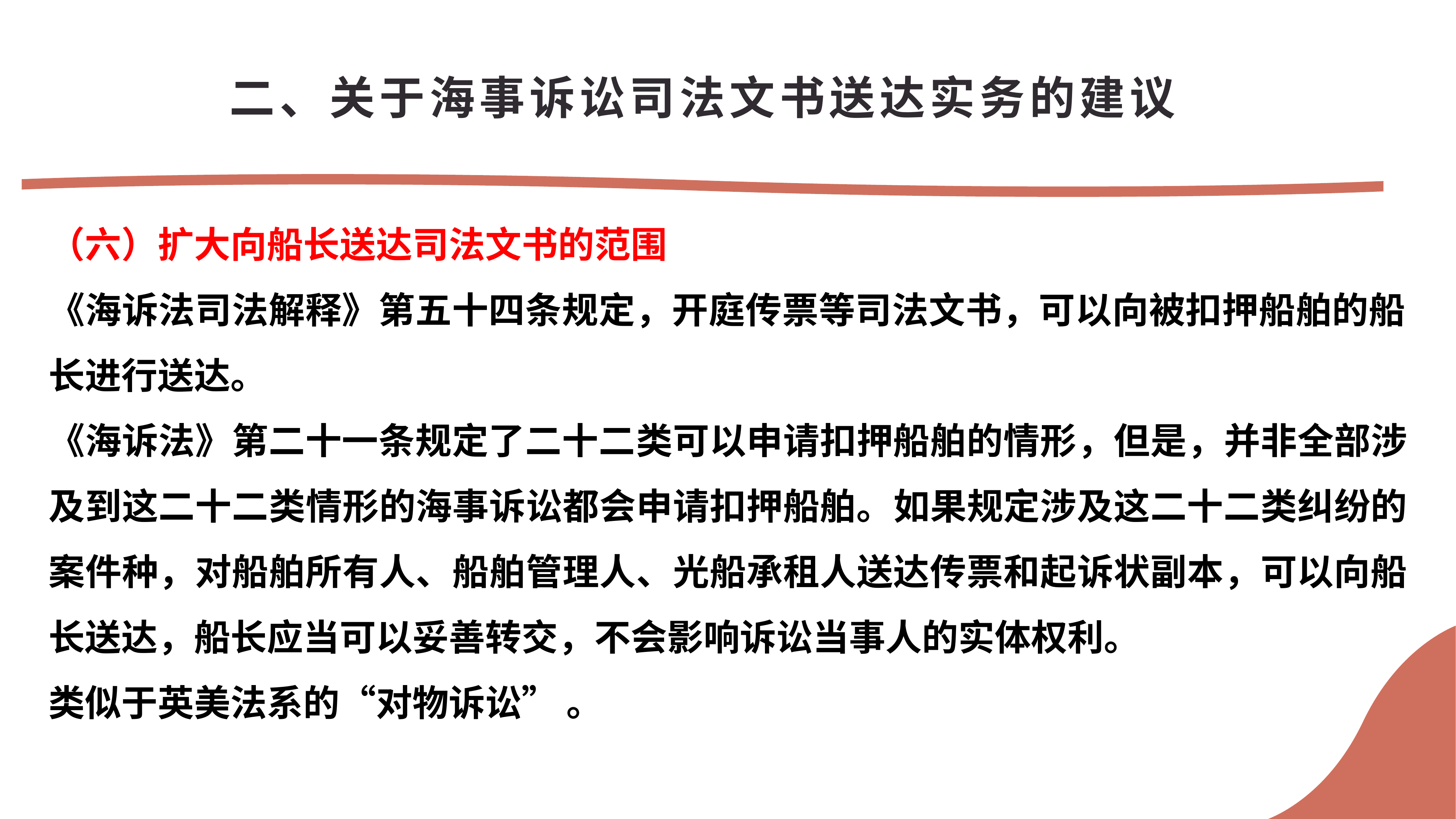

二、关于海事诉讼司法文书送达实务的建议

（六）扩大向船长送达司法文书的范围
《海诉法司法解释》第五十四条规定，开庭传票等司法文书，可以向被扣押船舶的船长进行送达。
《海诉法》第二十一条规定了二十二类可以申请扣押船舶的情形，但是，并非全部涉及到这二十二类情形的海事诉讼都会申请扣押船舶。如果规定涉及这二十二类纠纷的案件种，对船舶所有人、船舶管理人、光船承租人送达传票和起诉状副本，可以向船长送达，船长应当可以妥善转交，不会影响诉讼当事人的实体权利。
类似于英美法系的“对物诉讼” 。